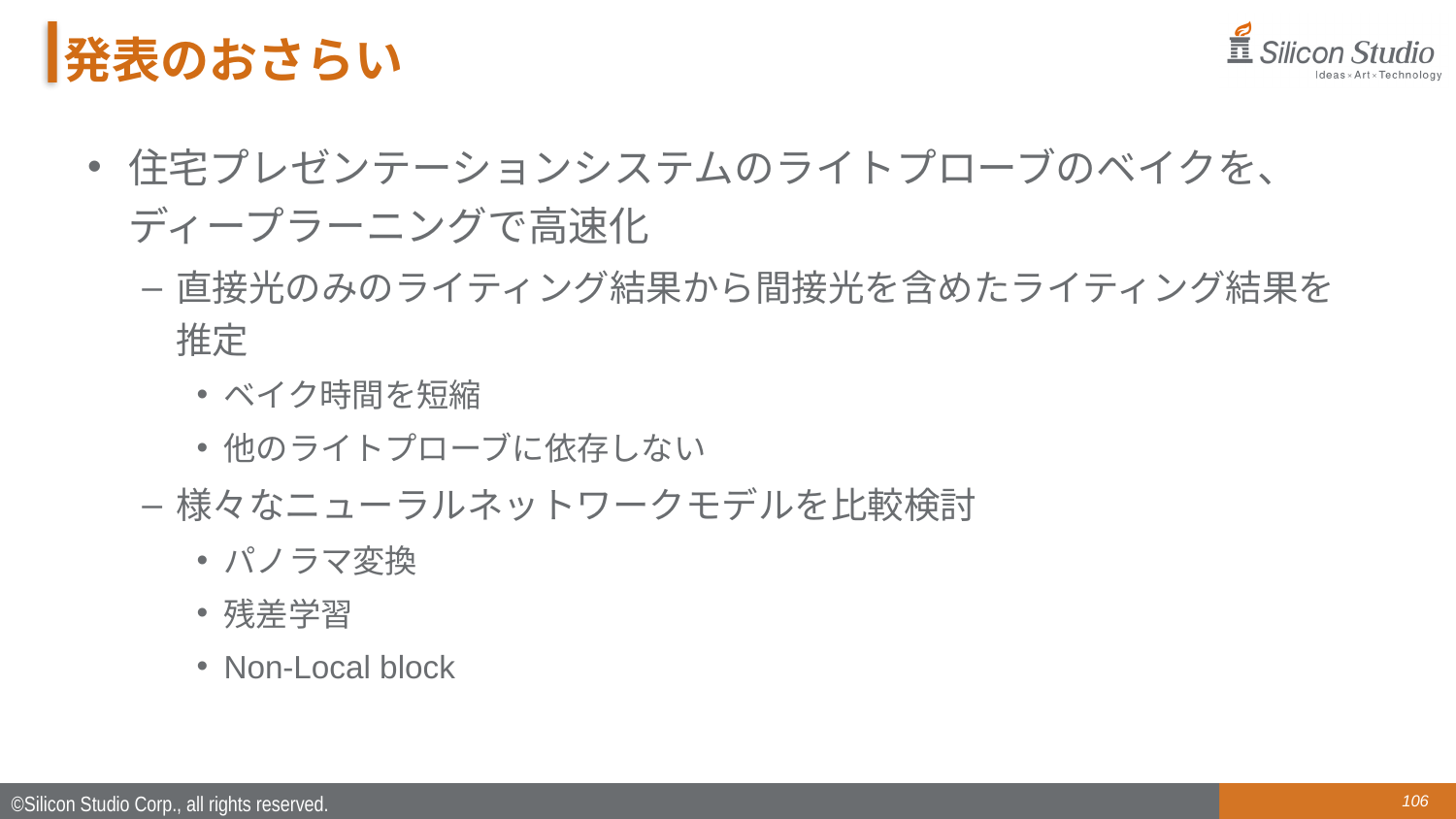

# 発表のおさらい
住宅プレゼンテーションシステムのライトプローブのベイクを、ディープラーニングで高速化
直接光のみのライティング結果から間接光を含めたライティング結果を推定
ベイク時間を短縮
他のライトプローブに依存しない
様々なニューラルネットワークモデルを比較検討
パノラマ変換
残差学習
Non-Local block